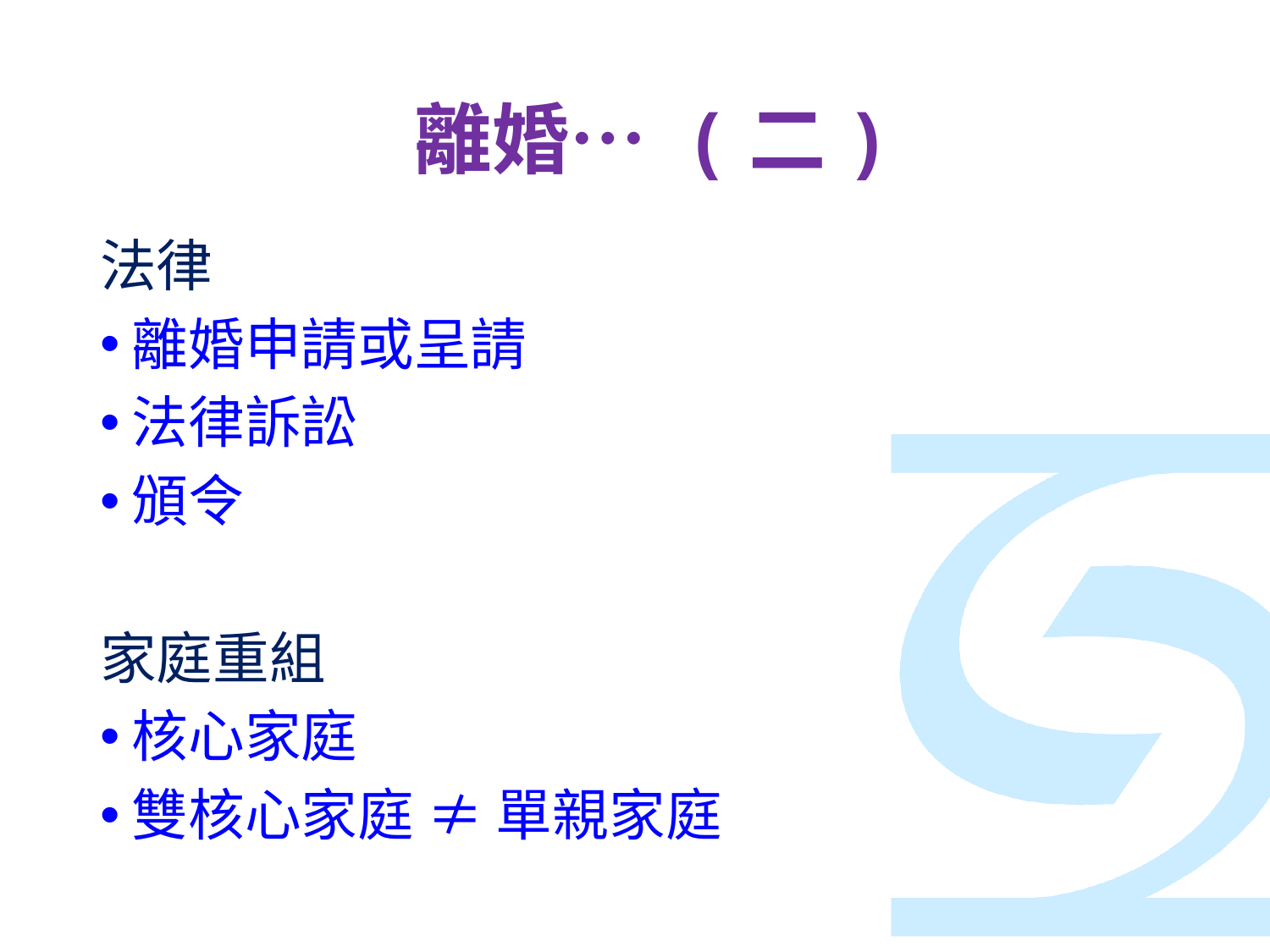

# 離婚… (二)
法律
離婚申請或呈請
法律訴訟
頒令

家庭重組
核心家庭
雙核心家庭 ≠ 單親家庭
8